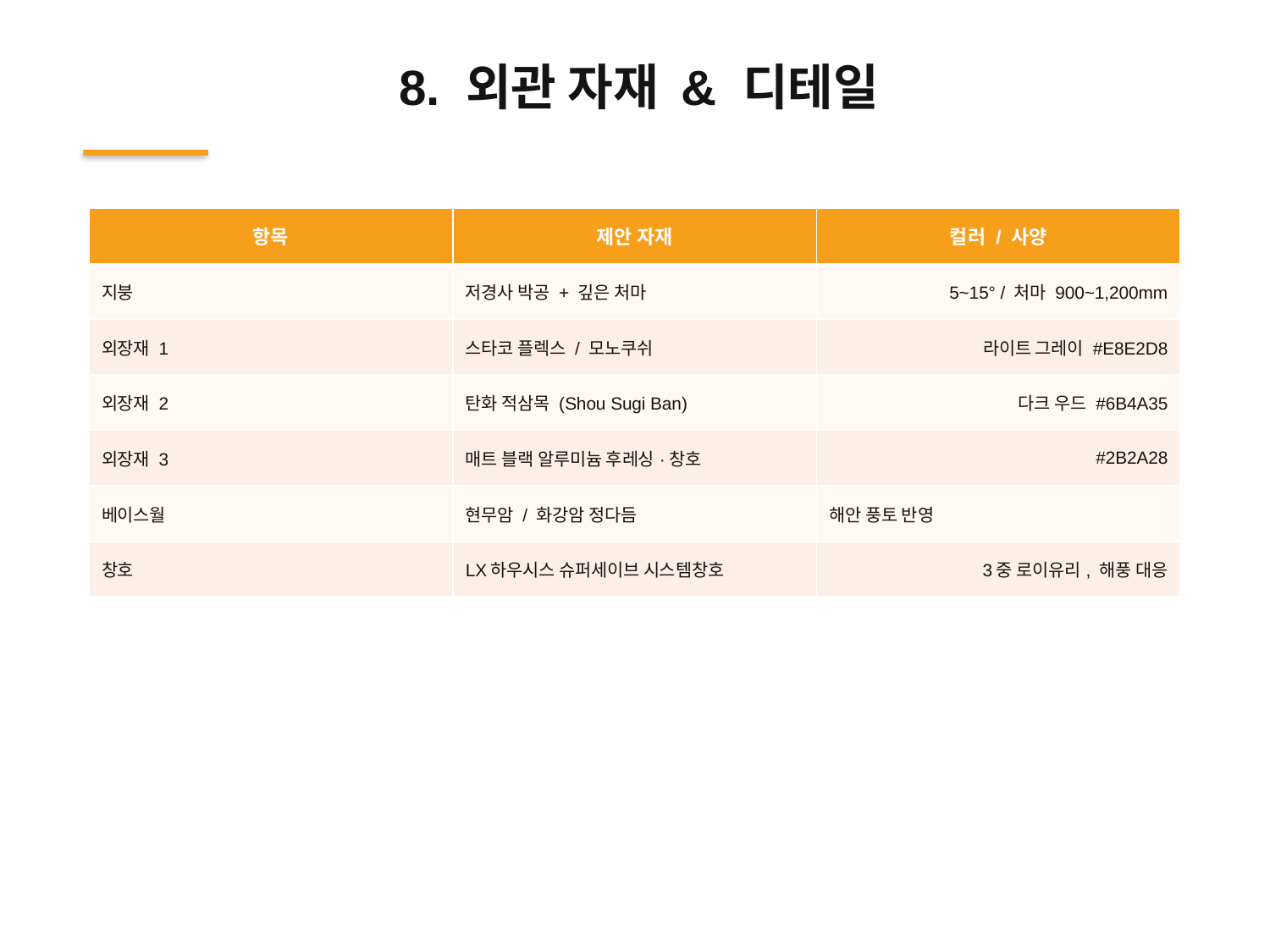

8. 외관 자재 & 디테일

| 항목 | 제안 자재 | 컬러 / 사양 |
| --- | --- | --- |
| 지붕 | 저경사 박공 + 깊은 처마 | 5~15° / 처마 900~1,200mm |
| 외장재 1 | 스타코 플렉스 / 모노쿠쉬 | 라이트 그레이 #E8E2D8 |
| 외장재 2 | 탄화 적삼목 (Shou Sugi Ban) | 다크 우드 #6B4A35 |
| 외장재 3 | 매트 블랙 알루미늄 후레싱·창호 | #2B2A28 |
| 베이스월 | 현무암 / 화강암 정다듬 | 해안 풍토 반영 |
| 창호 | LX하우시스 슈퍼세이브 시스템창호 | 3중 로이유리, 해풍 대응 |